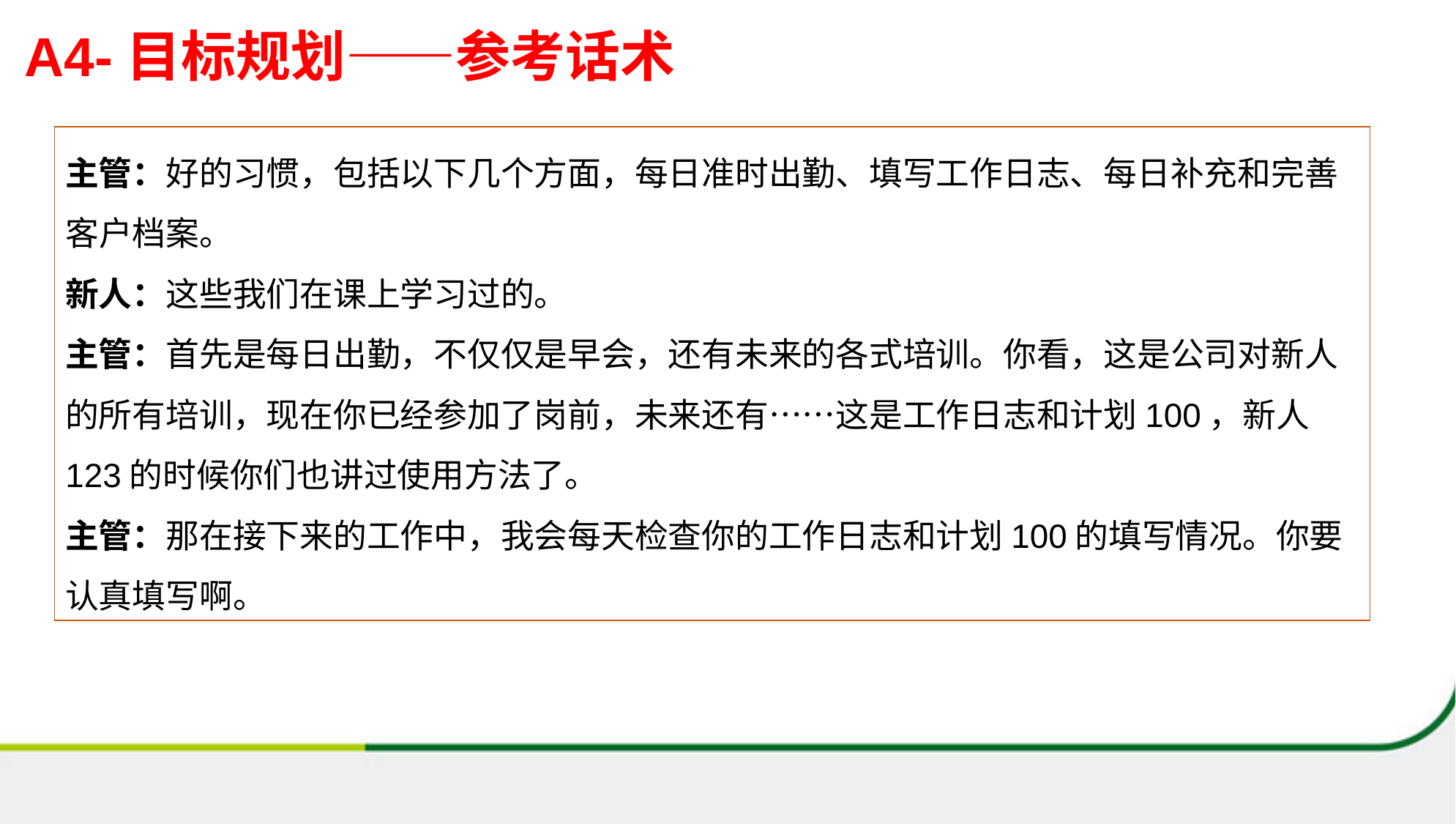

# A4-目标规划——参考话术
主管：好的习惯，包括以下几个方面，每日准时出勤、填写工作日志、每日补充和完善客户档案。
新人：这些我们在课上学习过的。
主管：首先是每日出勤，不仅仅是早会，还有未来的各式培训。你看，这是公司对新人的所有培训，现在你已经参加了岗前，未来还有……这是工作日志和计划100，新人123的时候你们也讲过使用方法了。
主管：那在接下来的工作中，我会每天检查你的工作日志和计划100的填写情况。你要认真填写啊。